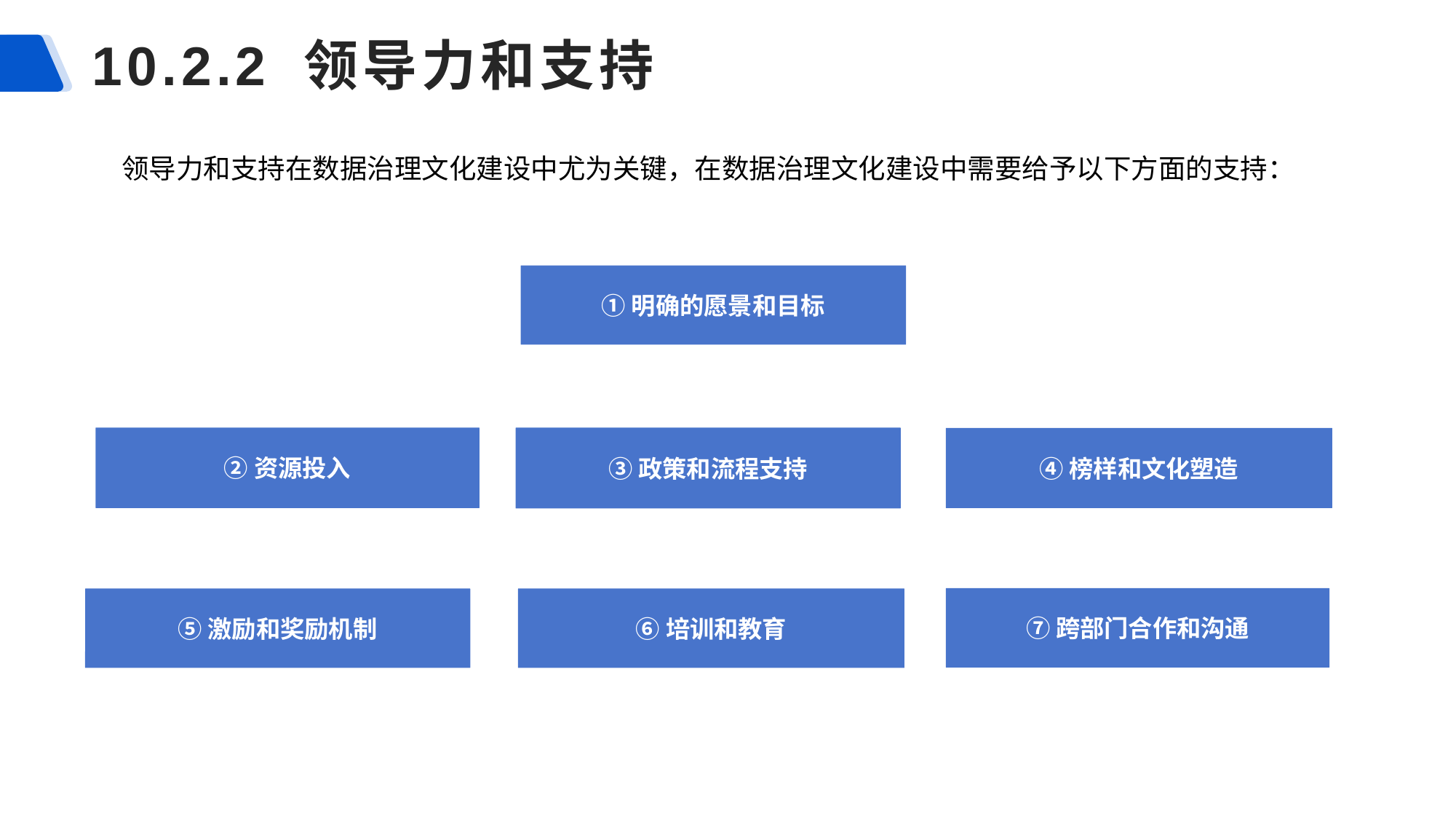

# 10.2.2 领导力和支持
领导力和支持在数据治理文化建设中尤为关键，在数据治理文化建设中需要给予以下方面的支持：
①明确的愿景和目标
②资源投入
③政策和流程支持
④榜样和文化塑造
⑦跨部门合作和沟通
⑤激励和奖励机制
⑥培训和教育